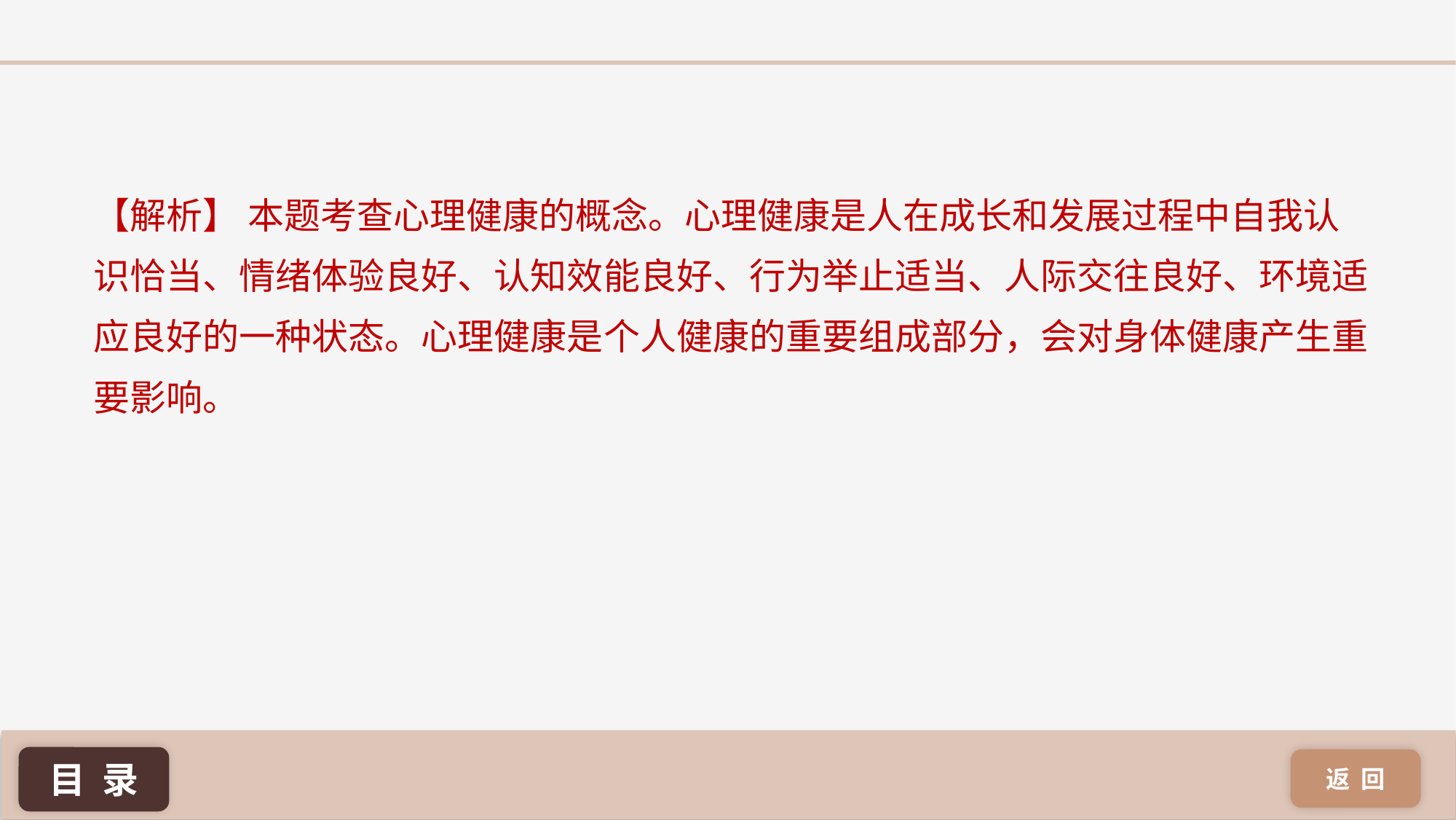

【解析】 本题考查心理健康的概念。心理健康是人在成长和发展过程中自我认识恰当、情绪体验良好、认知效能良好、行为举止适当、人际交往良好、环境适应良好的一种状态。心理健康是个人健康的重要组成部分，会对身体健康产生重要影响。
返  回